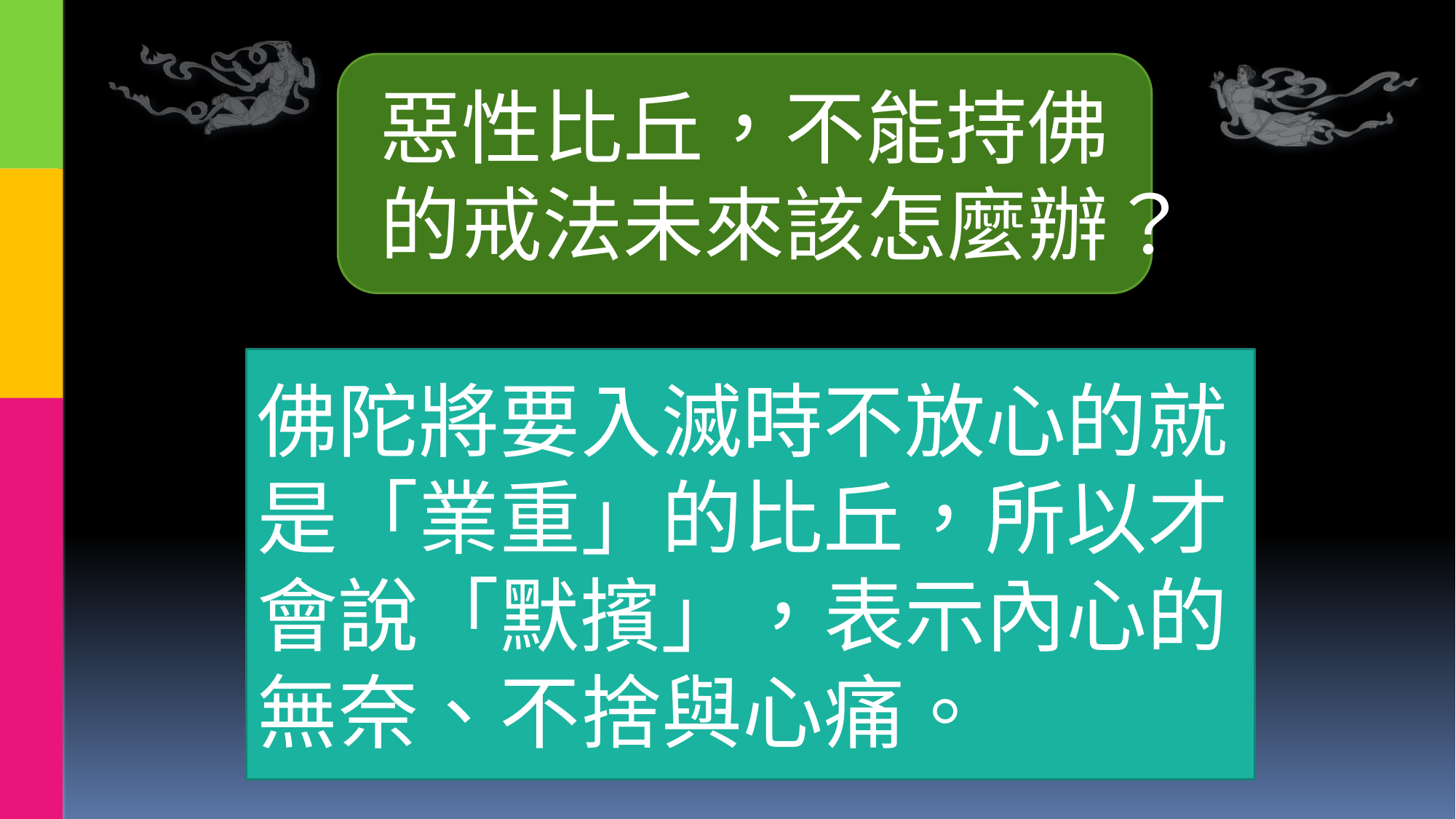

惡性比丘，不能持佛的戒法未來該怎麼辦？
佛陀將要入滅時不放心的就是「業重」的比丘，所以才會說「默擯」，表示內心的無奈、不捨與心痛。